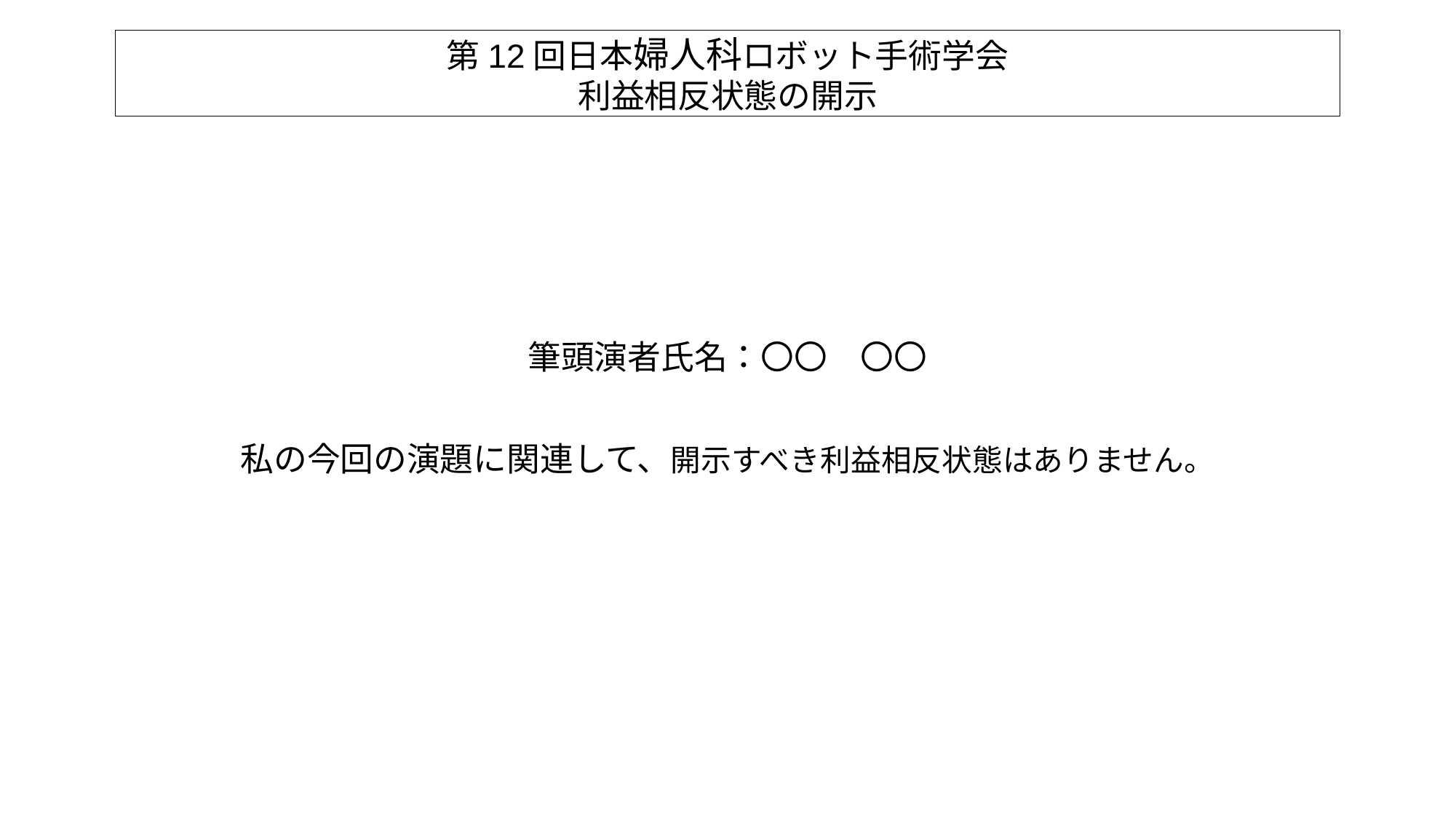

# 第12回日本婦人科ロボット手術学会 利益相反状態の開示
筆頭演者氏名：〇〇　〇〇

私の今回の演題に関連して、開示すべき利益相反状態はありません。